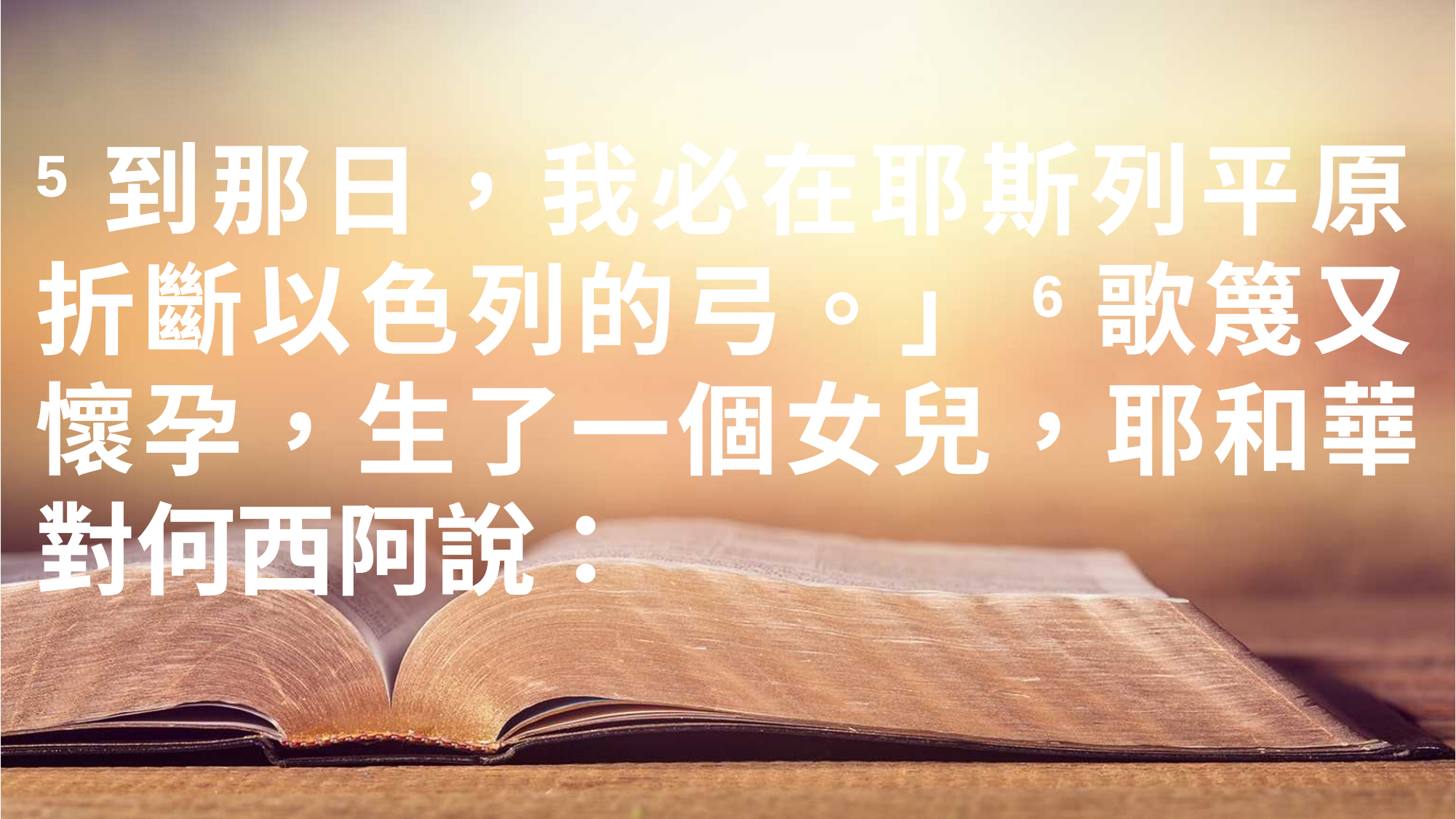

5到那日，我必在耶斯列平原
折斷以色列的弓。」6歌篾又
懷孕，生了一個女兒，耶和華對何西阿說：